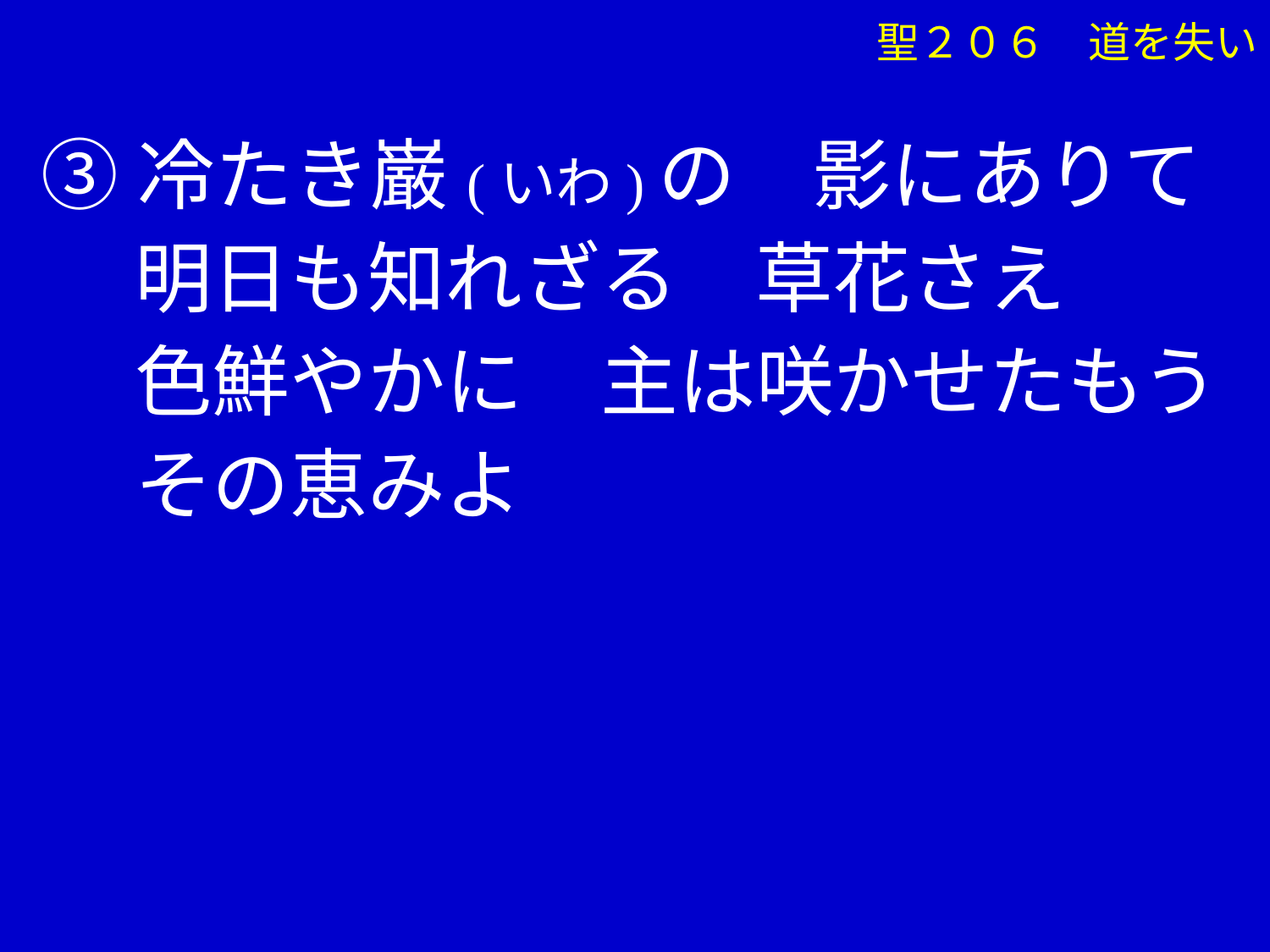

聖２０６　道を失い
  ③冷たき巌(いわ)の　影にありて
　  明日も知れざる　草花さえ
　  色鮮やかに　主は咲かせたもう
　  その恵みよ